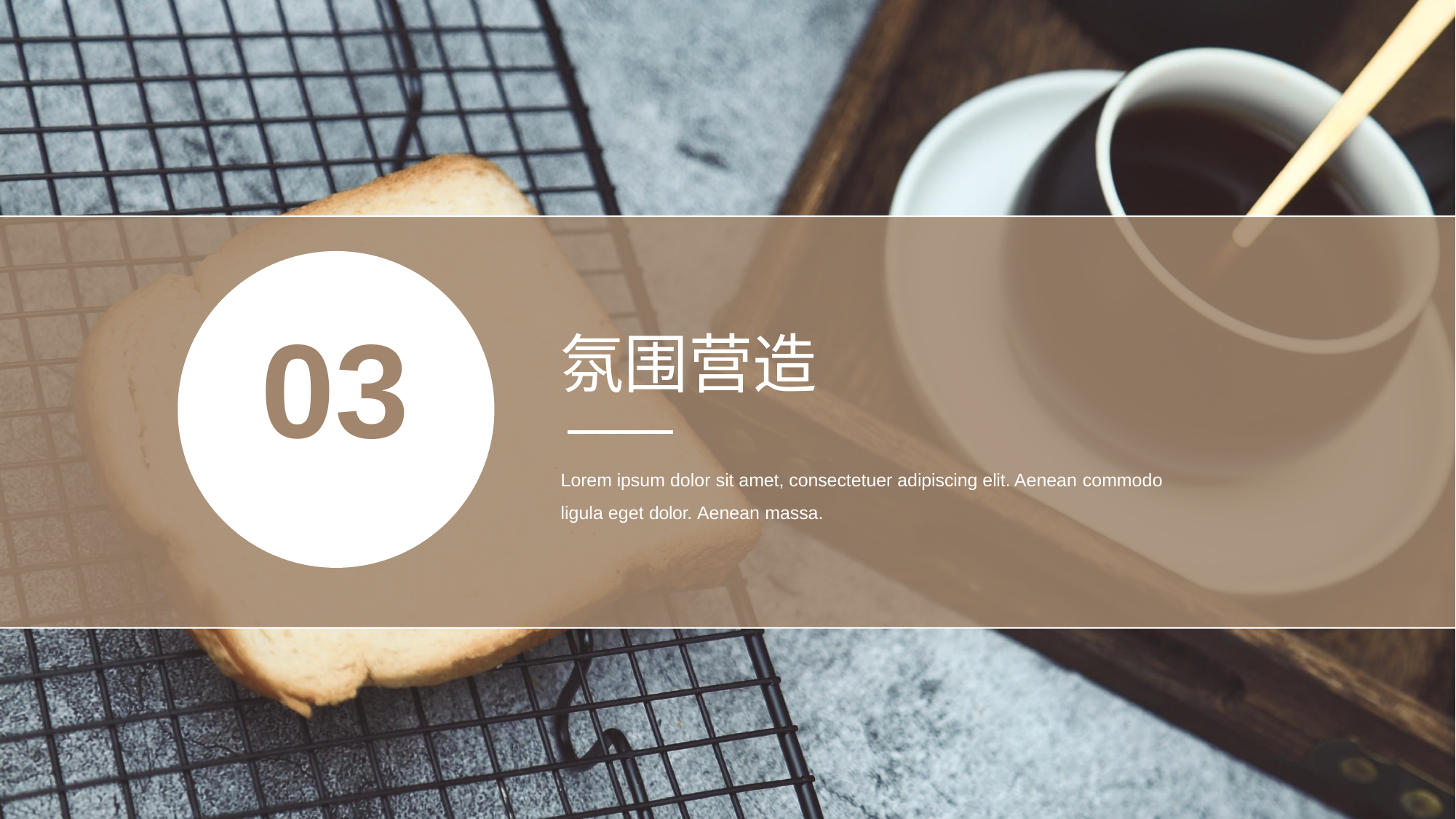

03
氛围营造
Lorem ipsum dolor sit amet, consectetuer adipiscing elit. Aenean commodo
ligula eget dolor. Aenean massa.